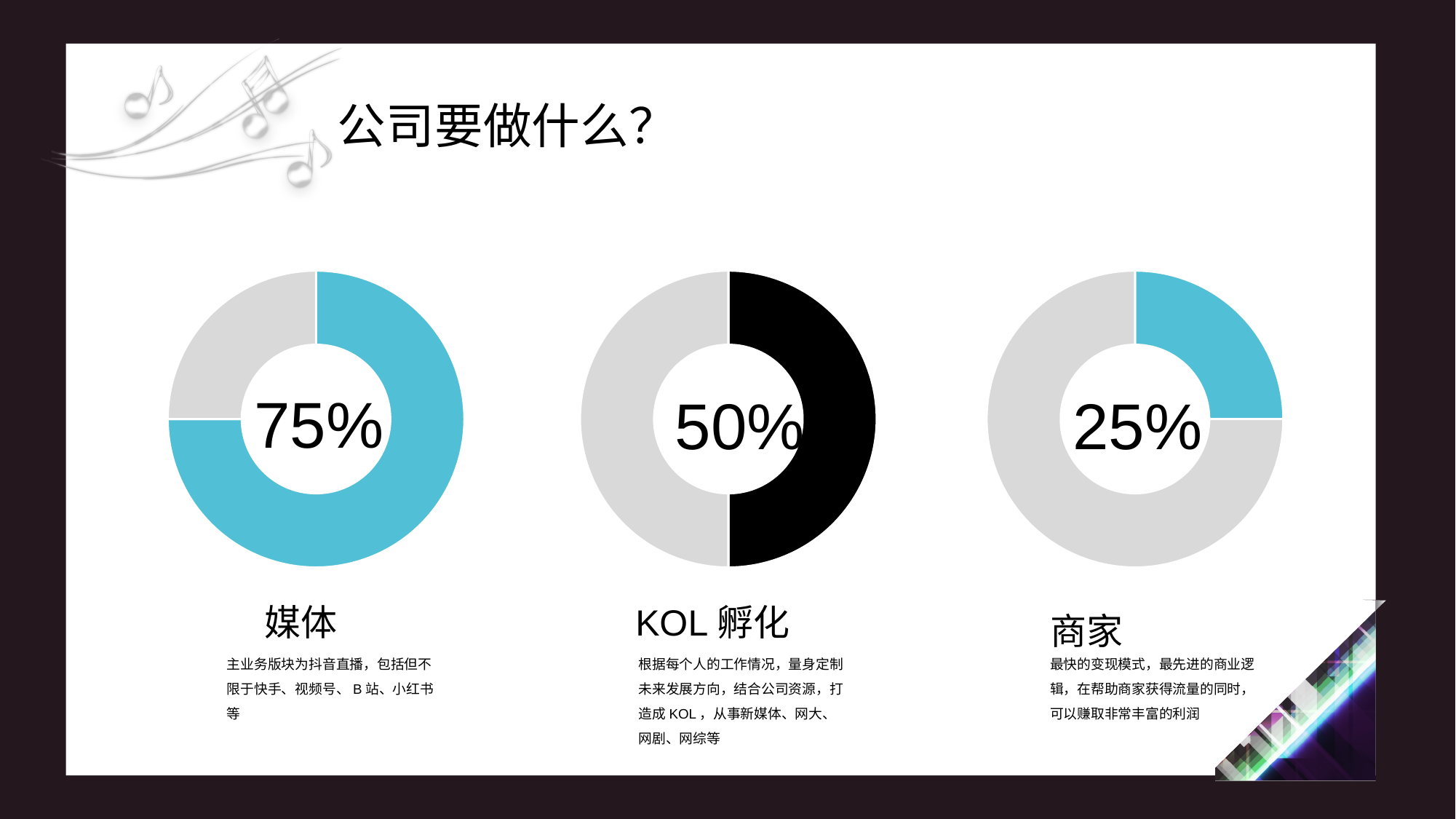

公司要做什么？

### Chart

| Category | 销售额 |
|---|---|
| 第一季度 | 7.5 |
| 第二季度 | 2.5 |

### Chart

| Category | 销售额 |
|---|---|
| 第一季度 | 5.0 |
| 第二季度 | 5.0 |

### Chart

| Category | 销售额 |
|---|---|
| 第一季度 | 2.5 |
| 第二季度 | 7.5 |
75%
50%
25%
媒体
主业务版块为抖音直播，包括但不限于快手、视频号、B站、小红书等
KOL孵化
根据每个人的工作情况，量身定制未来发展方向，结合公司资源，打造成KOL，从事新媒体、网大、网剧、网综等
商家
最快的变现模式，最先进的商业逻辑，在帮助商家获得流量的同时，可以赚取非常丰富的利润